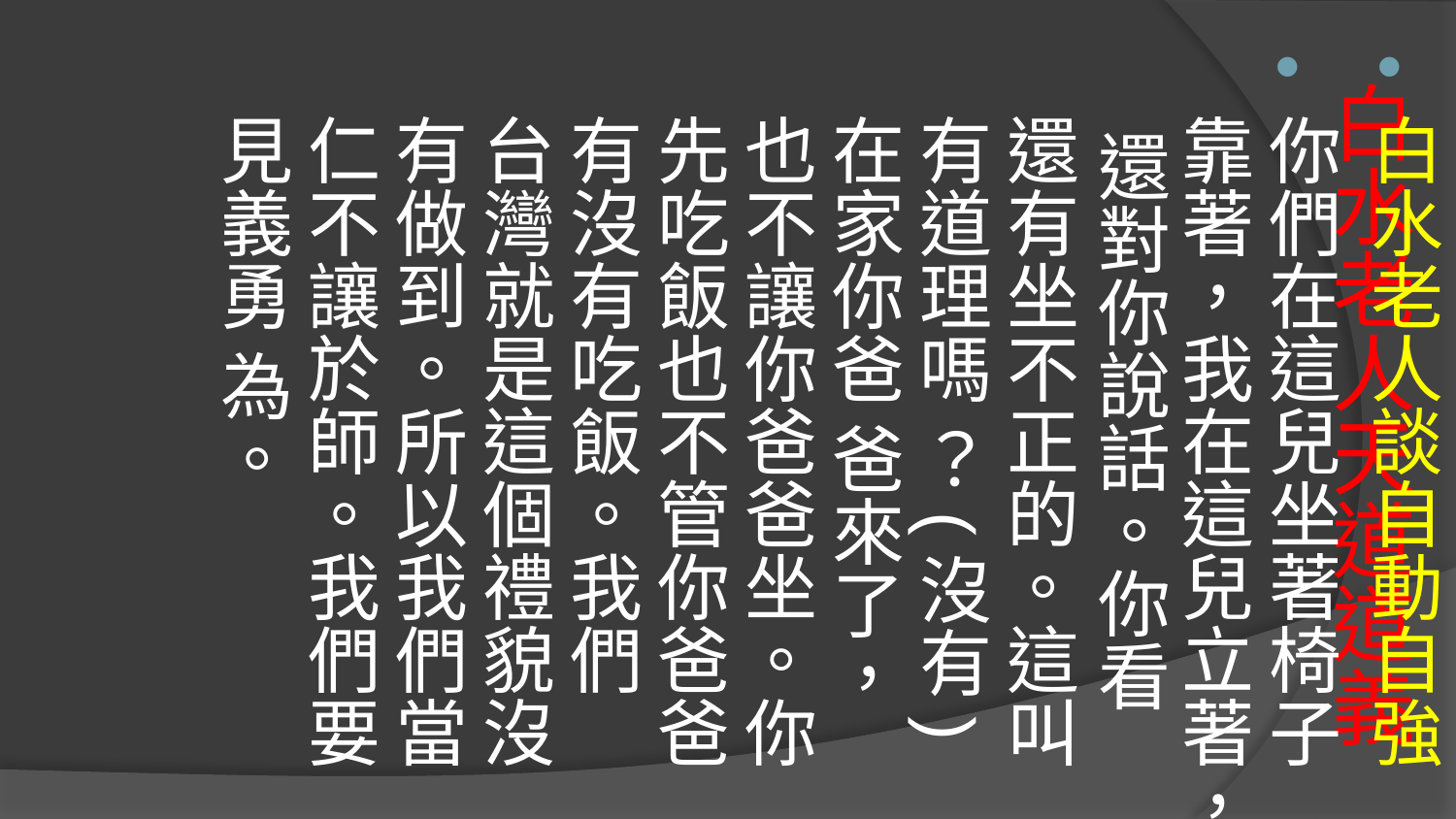

白水老人談自動自強
你們在這兒坐著椅子靠著，我在這兒立著， 還對你說話。你看還有坐不正的。這叫有道理嗎 ？(沒有)在家你爸 爸來了，也不讓你爸爸坐。你先吃飯也不管你爸爸有沒有吃飯。我們 台灣就是這個禮貌沒有做到。所以我們當仁不讓於師。我們要見義勇 為。
# 白水老人天道道義